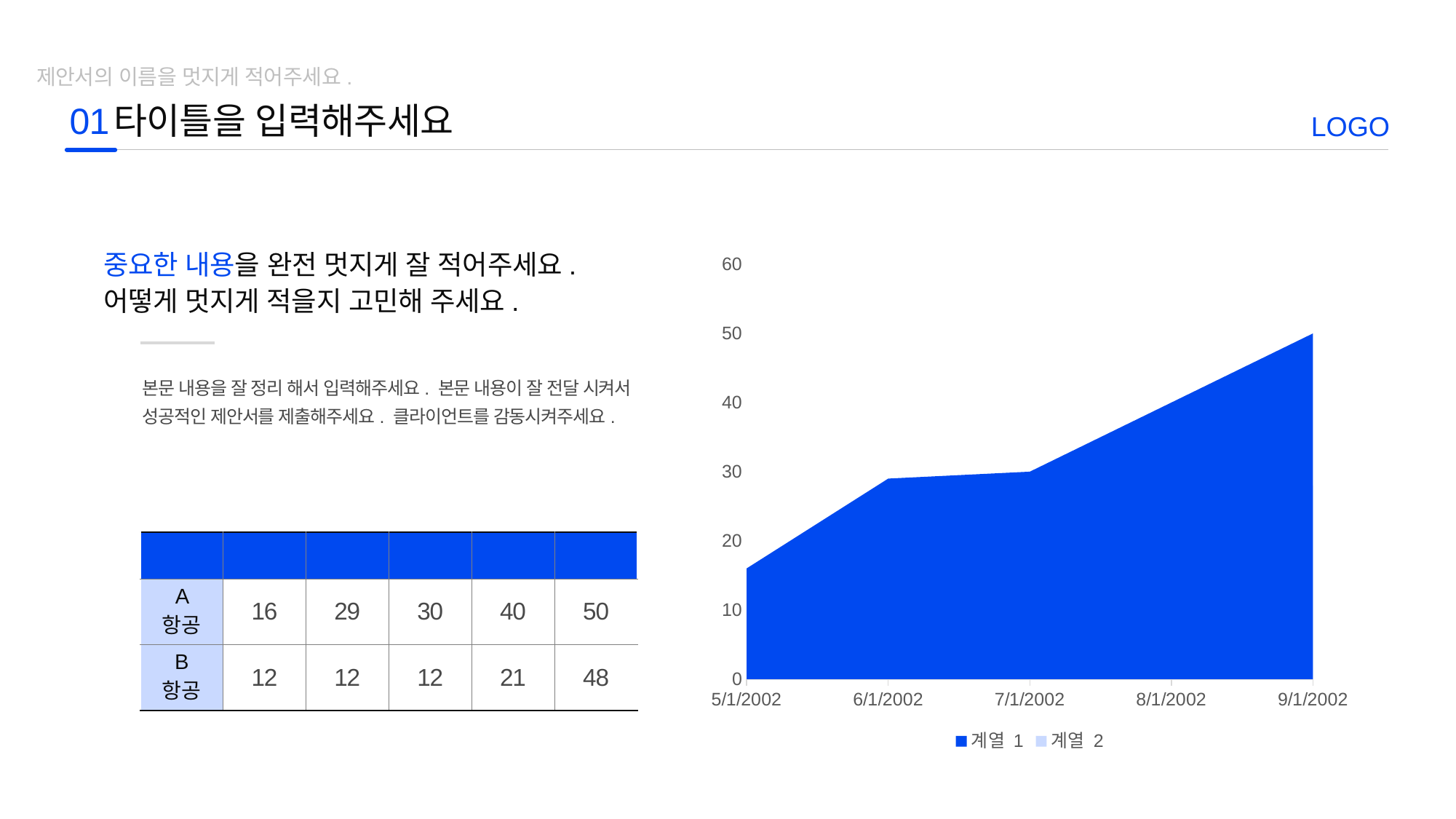

제안서의 이름을 멋지게 적어주세요.
01
타이틀을 입력해주세요
LOGO
중요한 내용을 완전 멋지게 잘 적어주세요.
어떻게 멋지게 적을지 고민해 주세요.

### Chart

| Category | 계열 1 | 계열 2 |
|---|---|---|
| 37377 | 16.0 | 12.0 |
| 37408 | 29.0 | 12.0 |
| 37438 | 30.0 | 12.0 |
| 37469 | 40.0 | 21.0 |
| 37500 | 50.0 | 28.0 |
본문 내용을 잘 정리 해서 입력해주세요. 본문 내용이 잘 전달 시켜서 성공적인 제안서를 제출해주세요. 클라이언트를 감동시켜주세요.
| 기간 | 5월 | 6월 | 7월 | 8월 | 9월 |
| --- | --- | --- | --- | --- | --- |
| A 항공 | 16 | 29 | 30 | 40 | 50 |
| B 항공 | 12 | 12 | 12 | 21 | 48 |